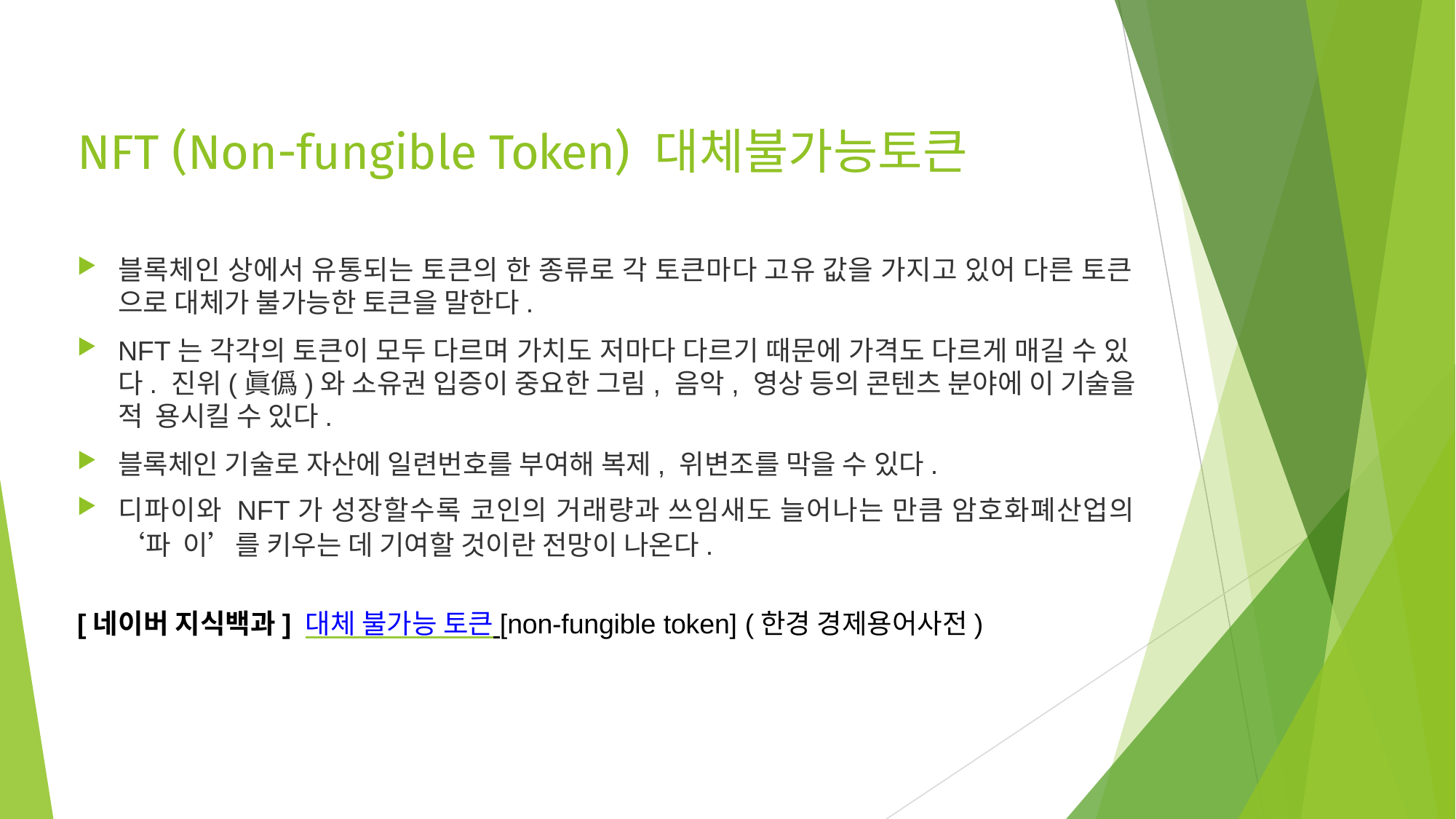

# NFT (Non-fungible Token) 대체불가능토큰
블록체인 상에서 유통되는 토큰의 한 종류로 각 토큰마다 고유 값을 가지고 있어 다른 토큰  으로 대체가 불가능한 토큰을 말한다.
NFT는 각각의 토큰이 모두 다르며 가치도 저마다 다르기 때문에 가격도 다르게 매길 수 있  다. 진위(眞僞)와 소유권 입증이 중요한 그림, 음악, 영상 등의 콘텐츠 분야에 이 기술을 적  용시킬 수 있다.
블록체인 기술로 자산에 일련번호를 부여해 복제, 위변조를 막을 수 있다.
디파이와 NFT가 성장할수록 코인의 거래량과 쓰임새도 늘어나는 만큼 암호화폐산업의 ‘파  이’를 키우는 데 기여할 것이란 전망이 나온다.

[네이버 지식백과] 대체 불가능 토큰 [non-fungible token] (한경 경제용어사전)